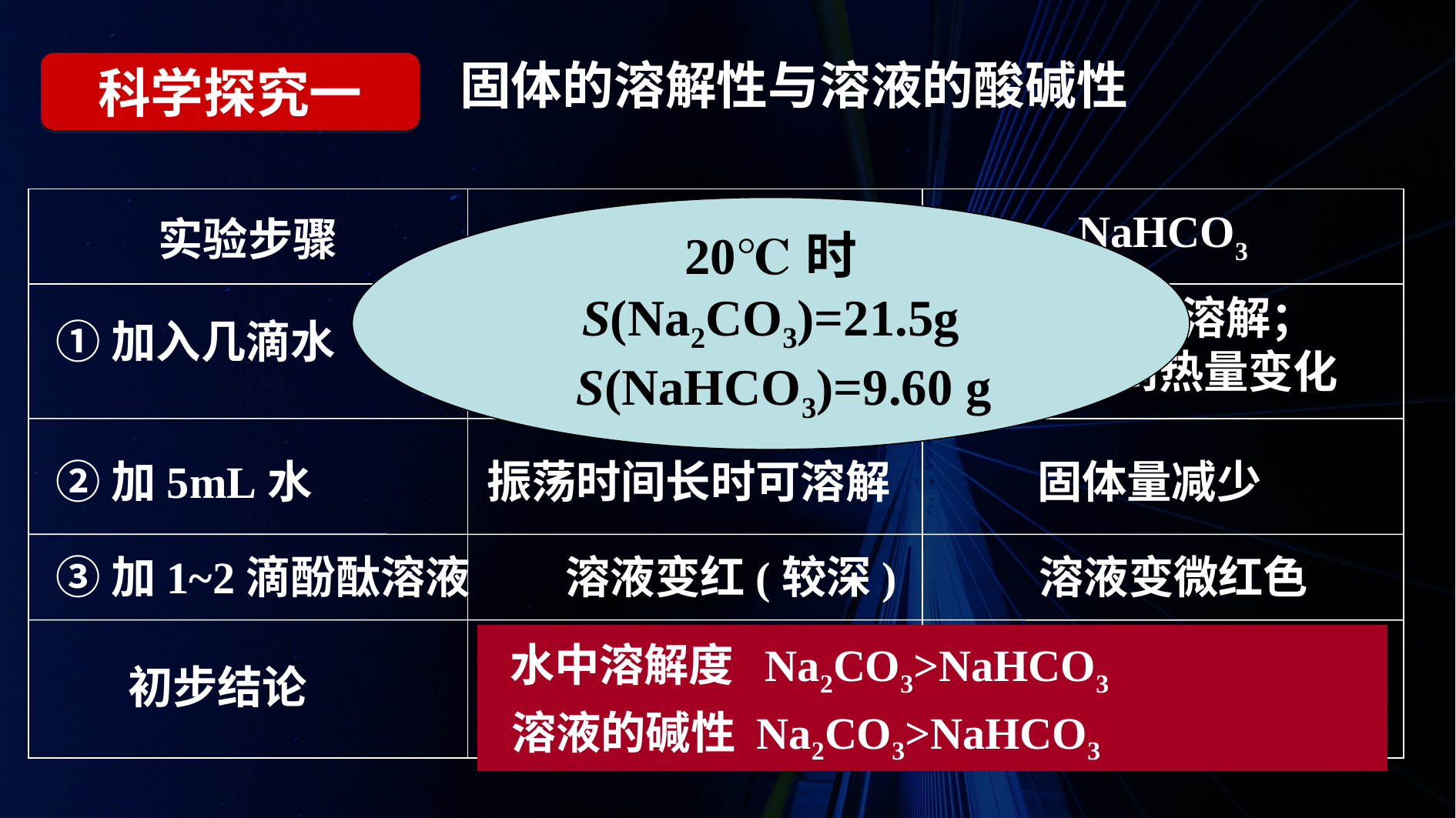

固体的溶解性与溶液的酸碱性
科学探究一
| 实验步骤 | Na2CO3 | NaHCO3 |
| --- | --- | --- |
|  |  |  |
20℃时
S(Na2CO3)=21.5g
  S(NaHCO3)=9.60 g
加水部分溶解；
感受不到热量变化
①加入几滴水
加水结块；放热

②加5mL水
振荡时间长时可溶解
固体量减少

③加1~2滴酚酞溶液
溶液变红(较深)
溶液变微红色

 水中溶解度  Na2CO3>NaHCO3
  溶液的碱性 Na2CO3>NaHCO3
初步结论